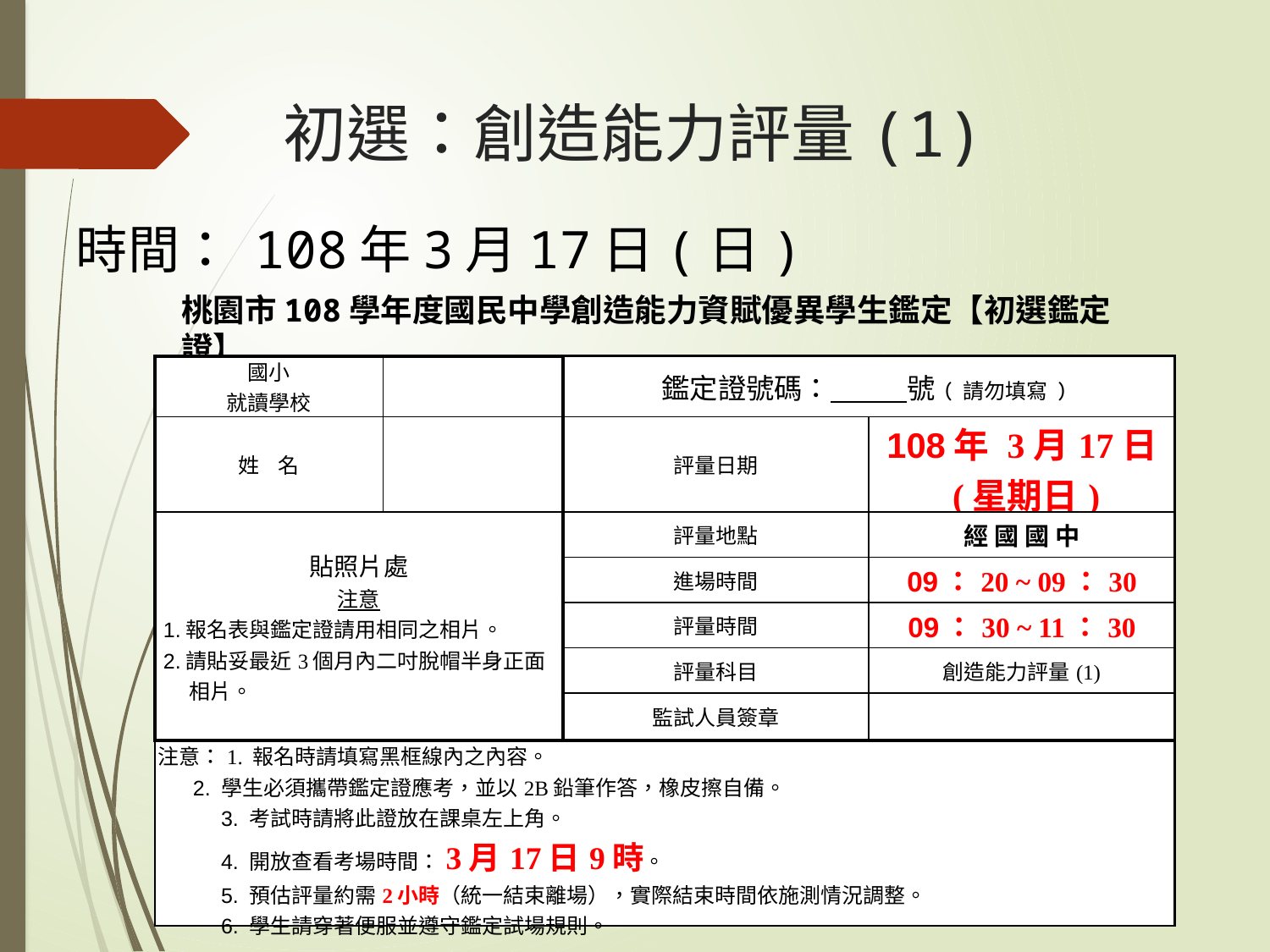

# 初選：創造能力評量(1)
時間： 108年3月17日(日)
桃園市108學年度國民中學創造能力資賦優異學生鑑定【初選鑑定證】
| 國小 就讀學校 |  | 鑑定證號碼： 號﹙請勿填寫﹚ |  |
| --- | --- | --- | --- |
| 姓 名 |  | 評量日期 | 108年 3月17日 (星期日) |
| 貼照片處 注意 1.報名表與鑑定證請用相同之相片。 2.請貼妥最近3個月內二吋脫帽半身正面相片。 |  | 評量地點 | 經 國 國 中 |
|  |  | 進場時間 | 09：20 ~ 09：30 |
|  |  | 評量時間 | 09：30 ~ 11：30 |
|  |  | 評量科目 | 創造能力評量(1) |
|  |  | 監試人員簽章 |  |
| 注意：1. 報名時請填寫黑框線內之內容。 2. 學生必須攜帶鑑定證應考，並以2B鉛筆作答，橡皮擦自備。 3. 考試時請將此證放在課桌左上角。 4. 開放查看考場時間：3月17日9時。 5. 預估評量約需2小時（統一結束離場），實際結束時間依施測情況調整。 6. 學生請穿著便服並遵守鑑定試場規則。 |  |  |  |